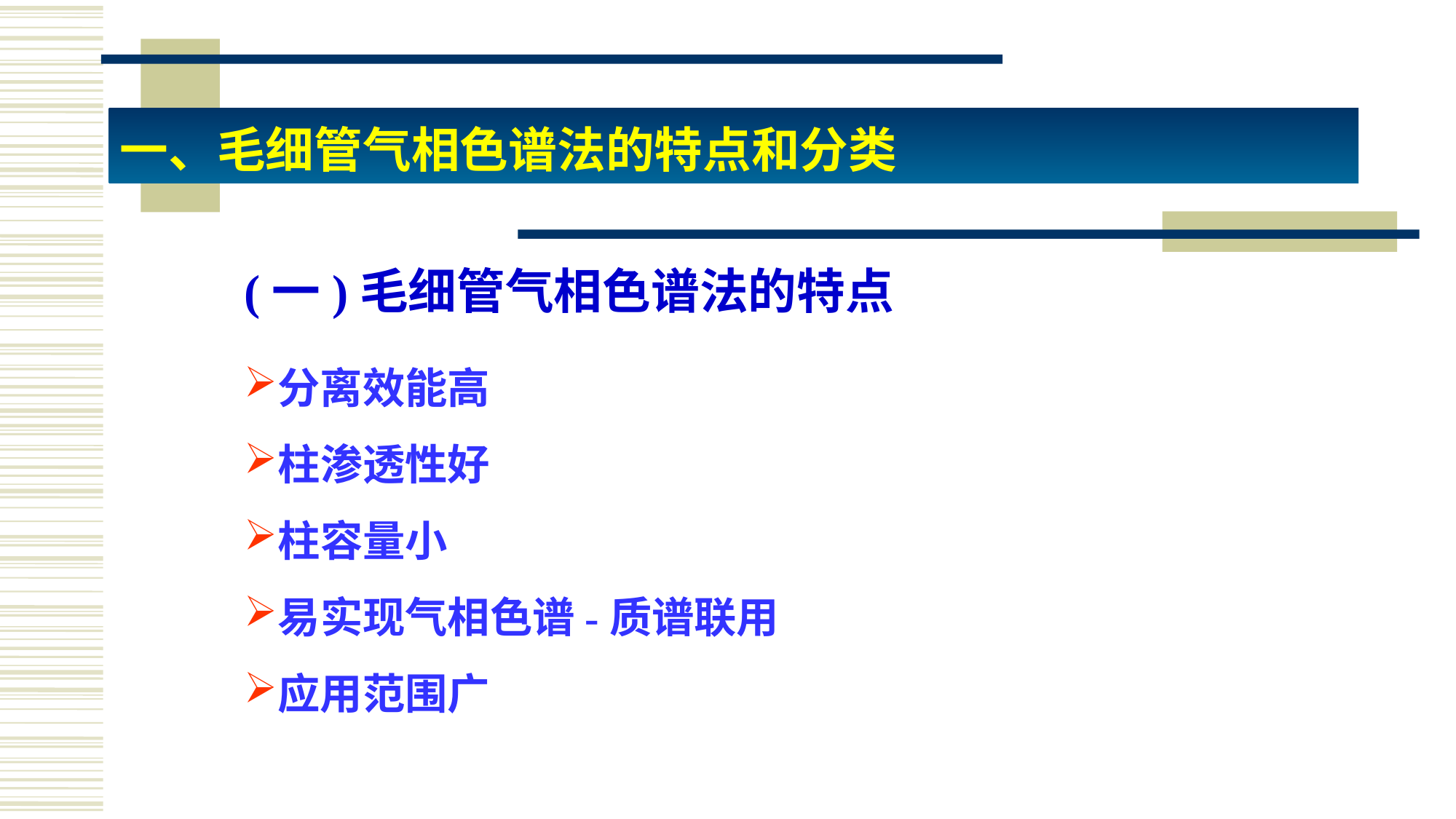

一、毛细管气相色谱法的特点和分类
(一)毛细管气相色谱法的特点

分离效能高
柱渗透性好
柱容量小
易实现气相色谱-质谱联用
应用范围广